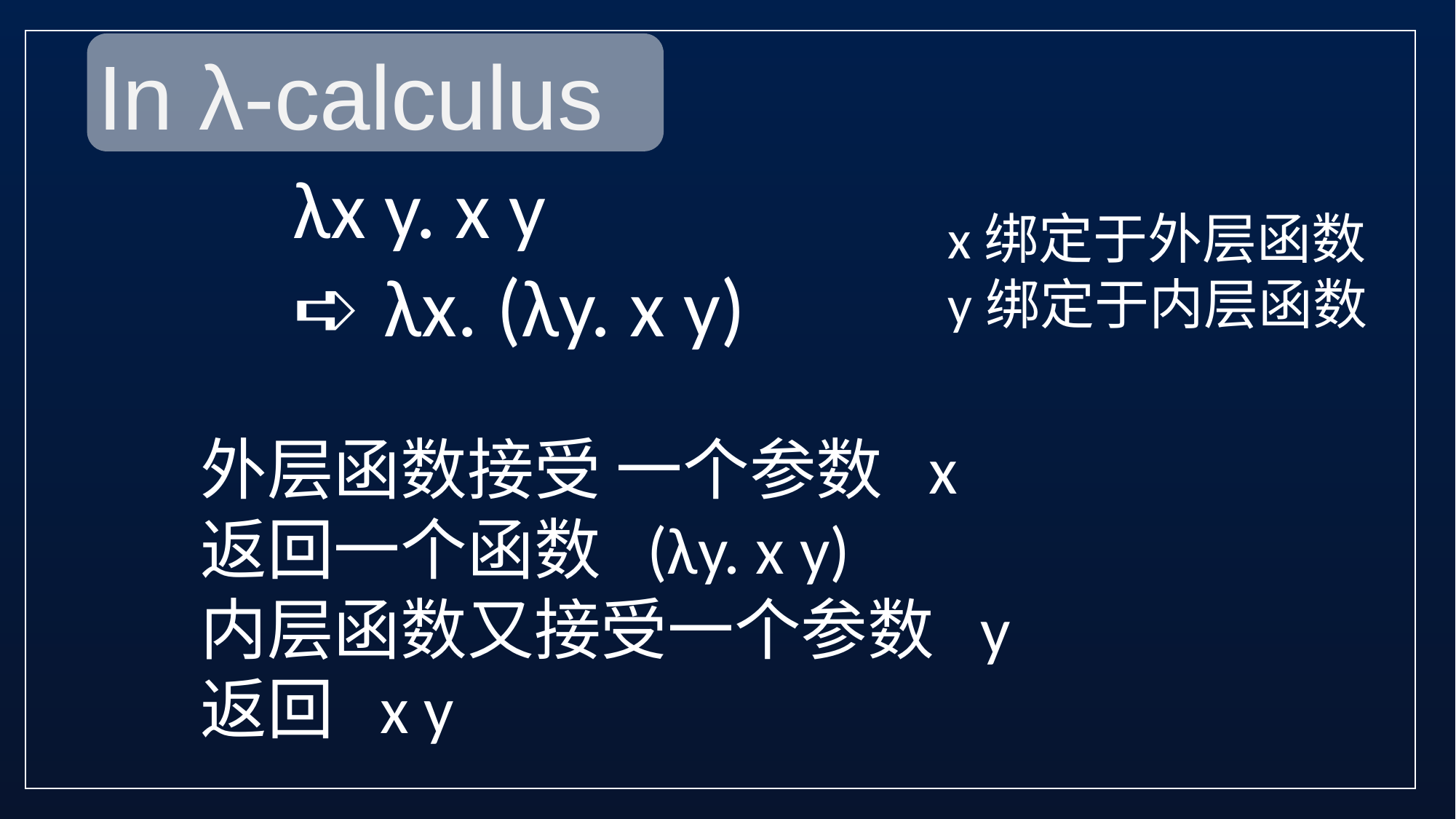

In λ-calculus
λx y. x y
➪ λx. (λy. x y)

x绑定于外层函数
y绑定于内层函数
外层函数接受 一个参数  x
返回一个函数  (λy. x y)
内层函数又接受一个参数  y
返回  x y